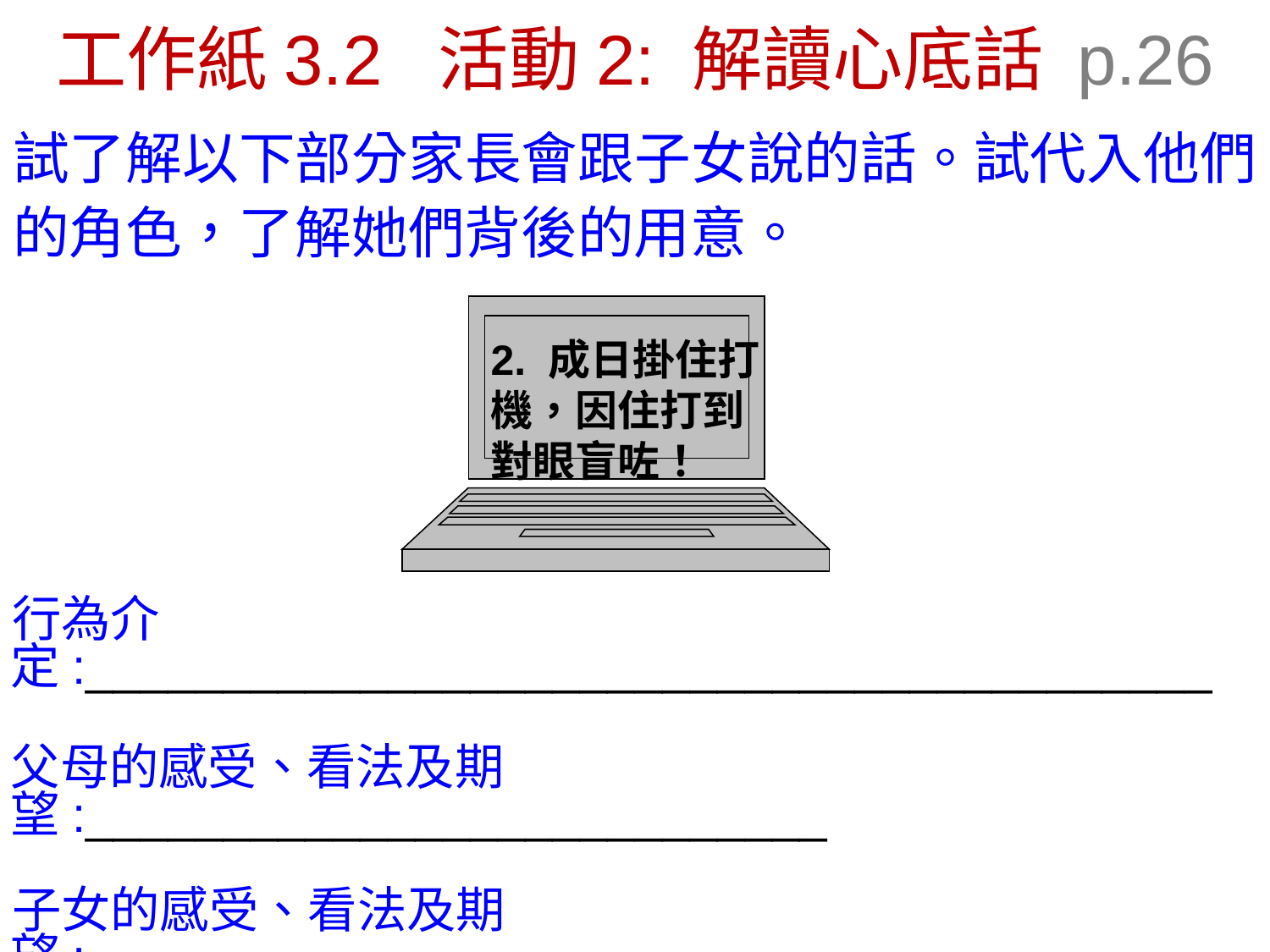

# 工作紙3.2  活動2: 解讀心底話 p.26
試了解以下部分家長會跟子女說的話。試代入他們的角色，了解她們背後的用意。

2. 成日掛住打機，因住打到對眼盲咗！
行為介定:_________________________________________
父母的感受、看法及期望:___________________________

子女的感受、看法及期望:___________________________

妥協:____________________________________________